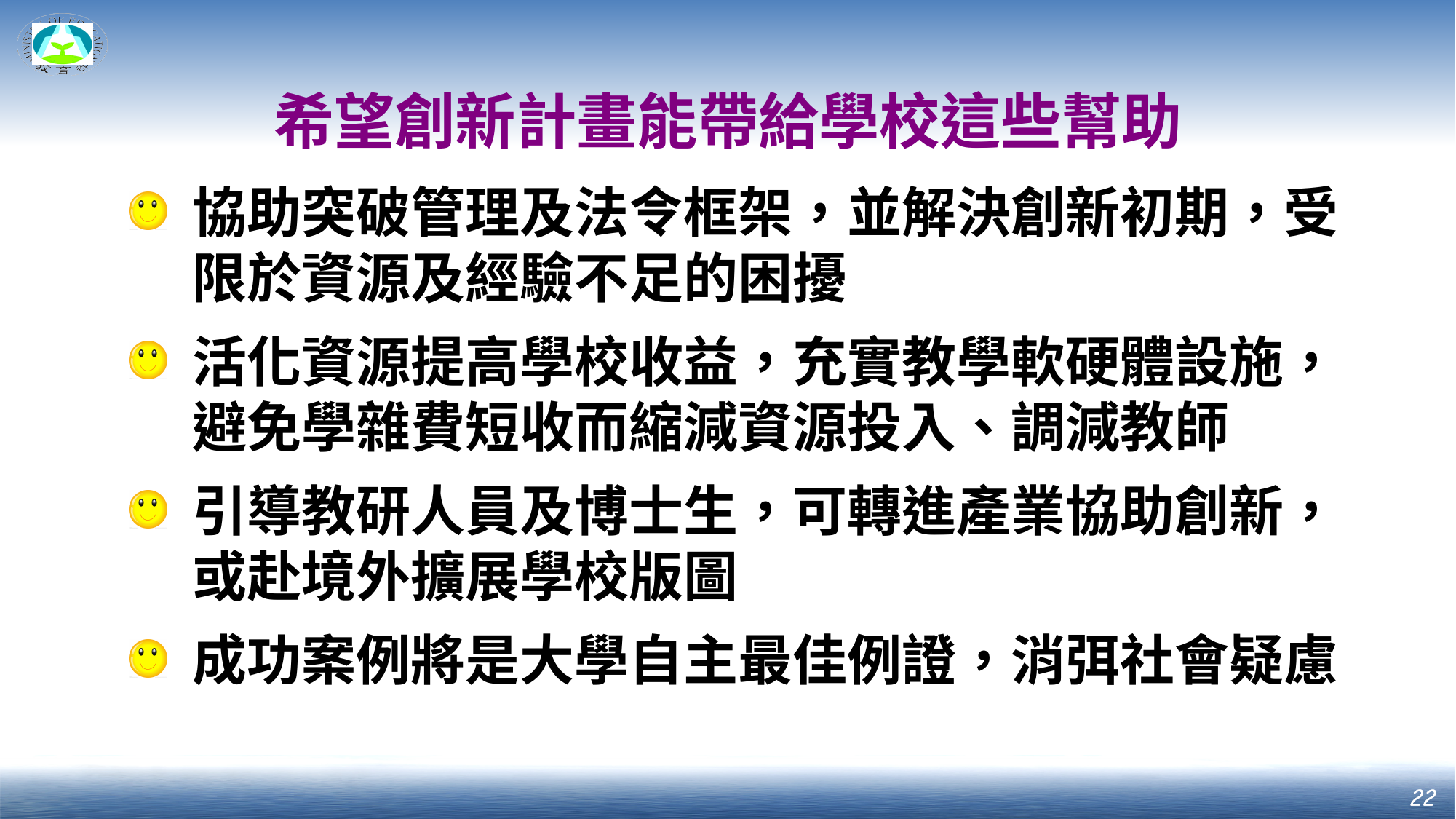

希望創新計畫能帶給學校這些幫助
協助突破管理及法令框架，並解決創新初期，受限於資源及經驗不足的困擾
活化資源提高學校收益，充實教學軟硬體設施，避免學雜費短收而縮減資源投入、調減教師
引導教研人員及博士生，可轉進產業協助創新，或赴境外擴展學校版圖
成功案例將是大學自主最佳例證，消弭社會疑慮